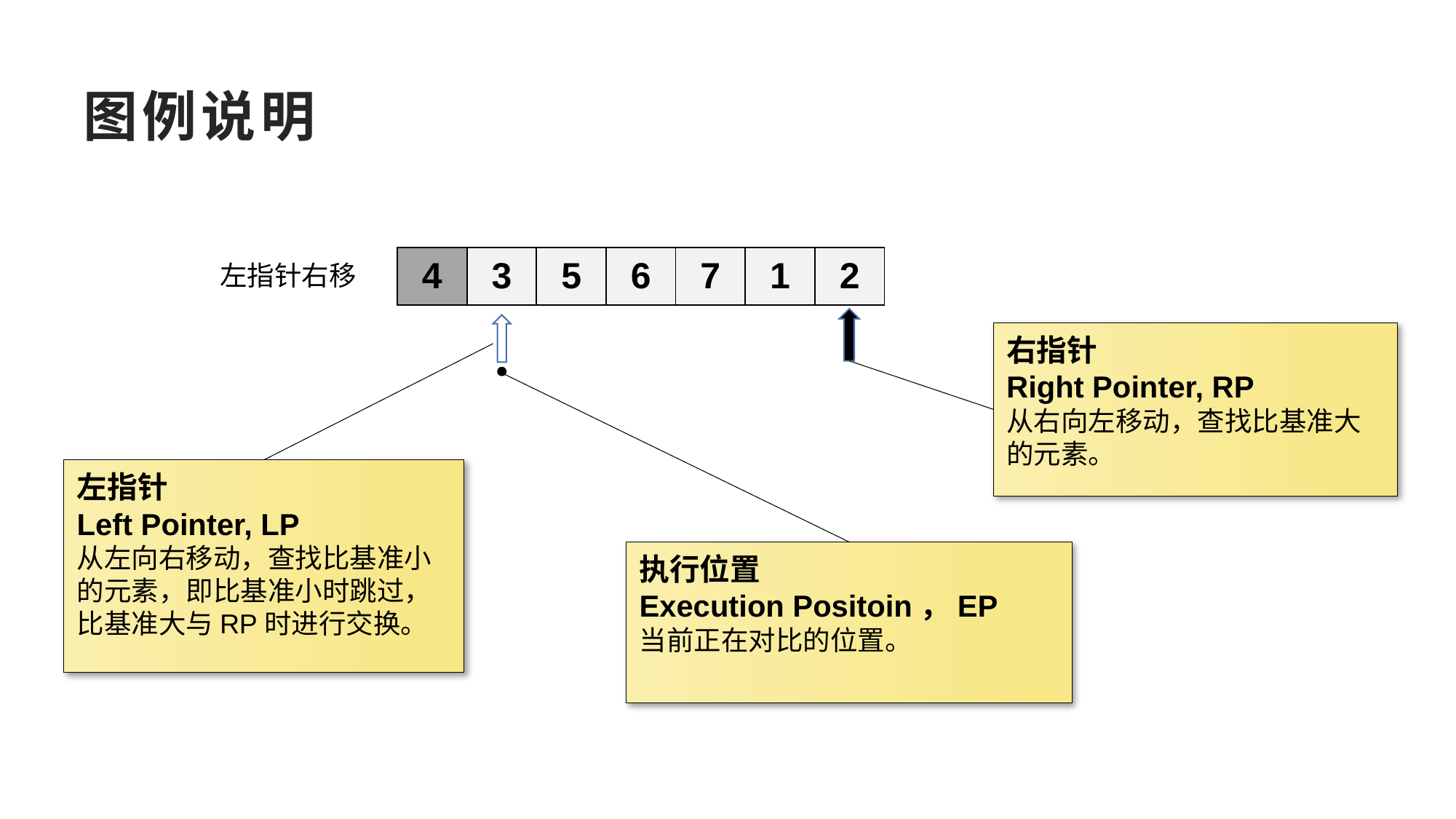

# 图例说明
| 4 | 3 | 5 | 6 | 7 | 1 | 2 |
| --- | --- | --- | --- | --- | --- | --- |
左指针右移

右指针
Right Pointer, RP
从右向左移动，查找比基准大的元素。

左指针
Left Pointer, LP
从左向右移动，查找比基准小的元素，即比基准小时跳过，比基准大与RP时进行交换。
执行位置
Execution Positoin，EP
当前正在对比的位置。